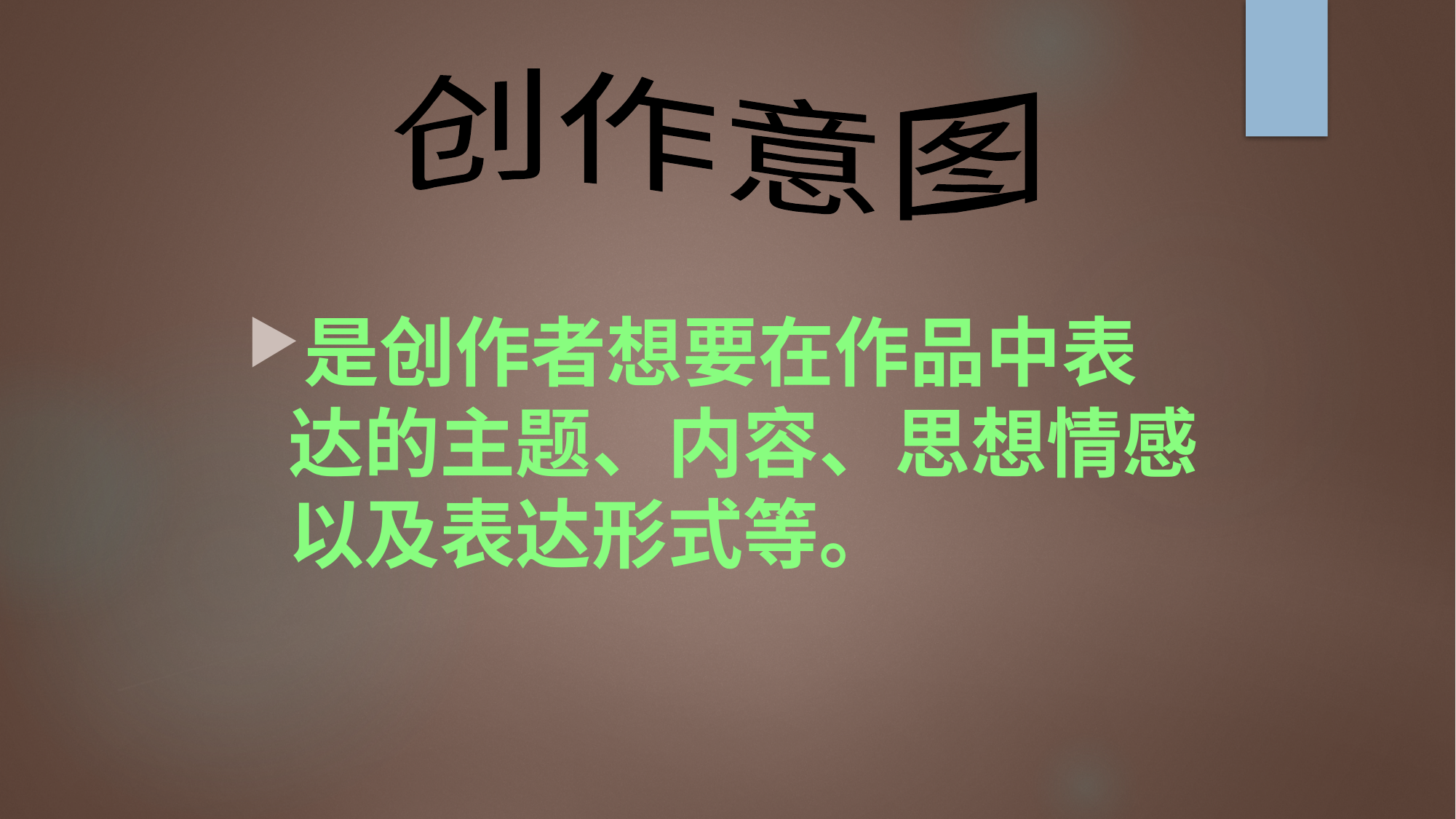

创作意图
是创作者想要在作品中表达的主题、内容、思想情感以及表达形式等。